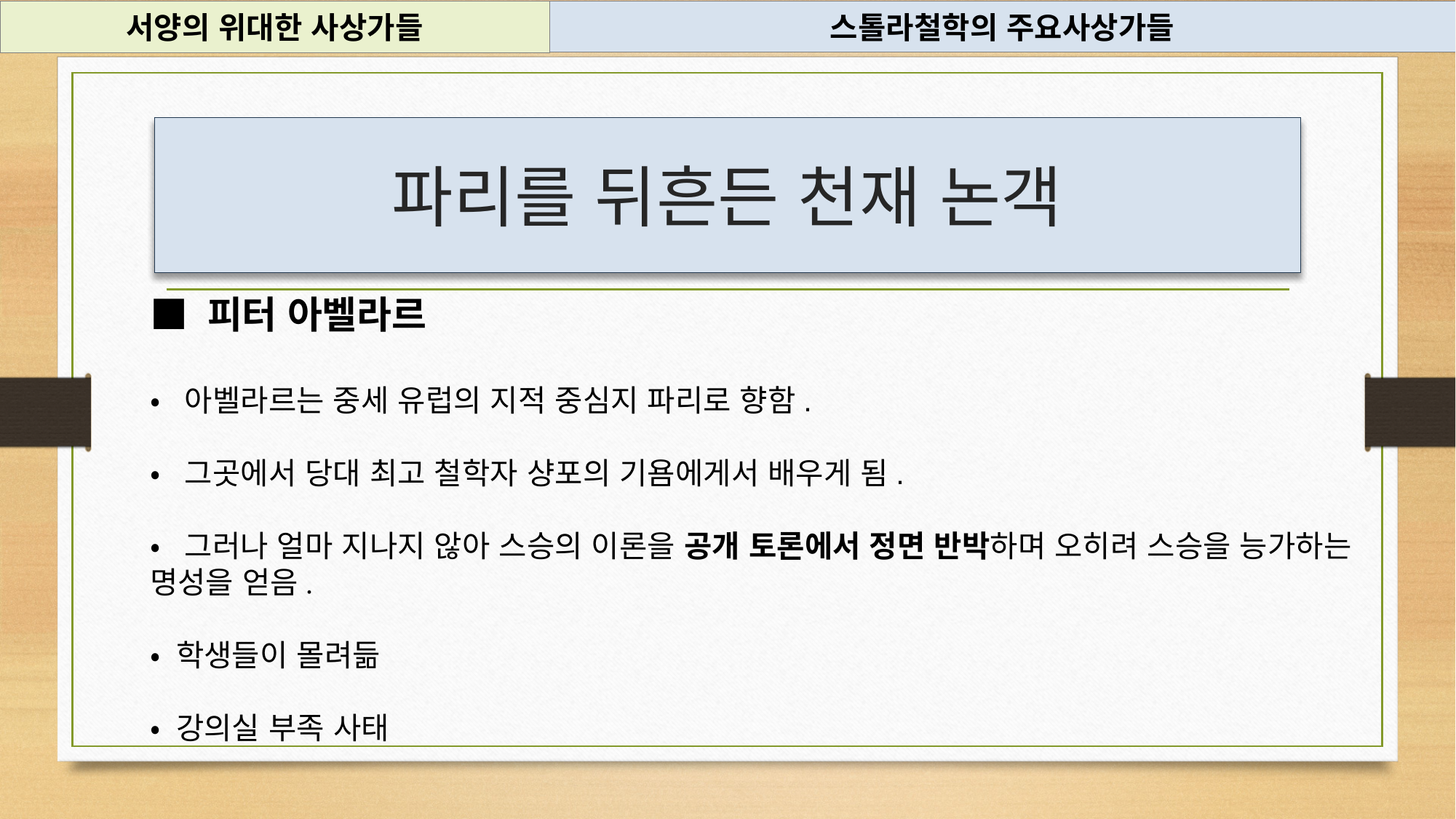

서양의 위대한 사상가들
스톨라철학의 주요사상가들
파리를 뒤흔든 천재 논객
#
■ 피터 아벨라르

•  아벨라르는 중세 유럽의 지적 중심지 파리로 향함.

•  그곳에서 당대 최고 철학자 샹포의 기욤에게서 배우게 됨.

•  그러나 얼마 지나지 않아 스승의 이론을 공개 토론에서 정면 반박하며 오히려 스승을 능가하는 명성을 얻음.

• 학생들이 몰려듦

• 강의실 부족 사태